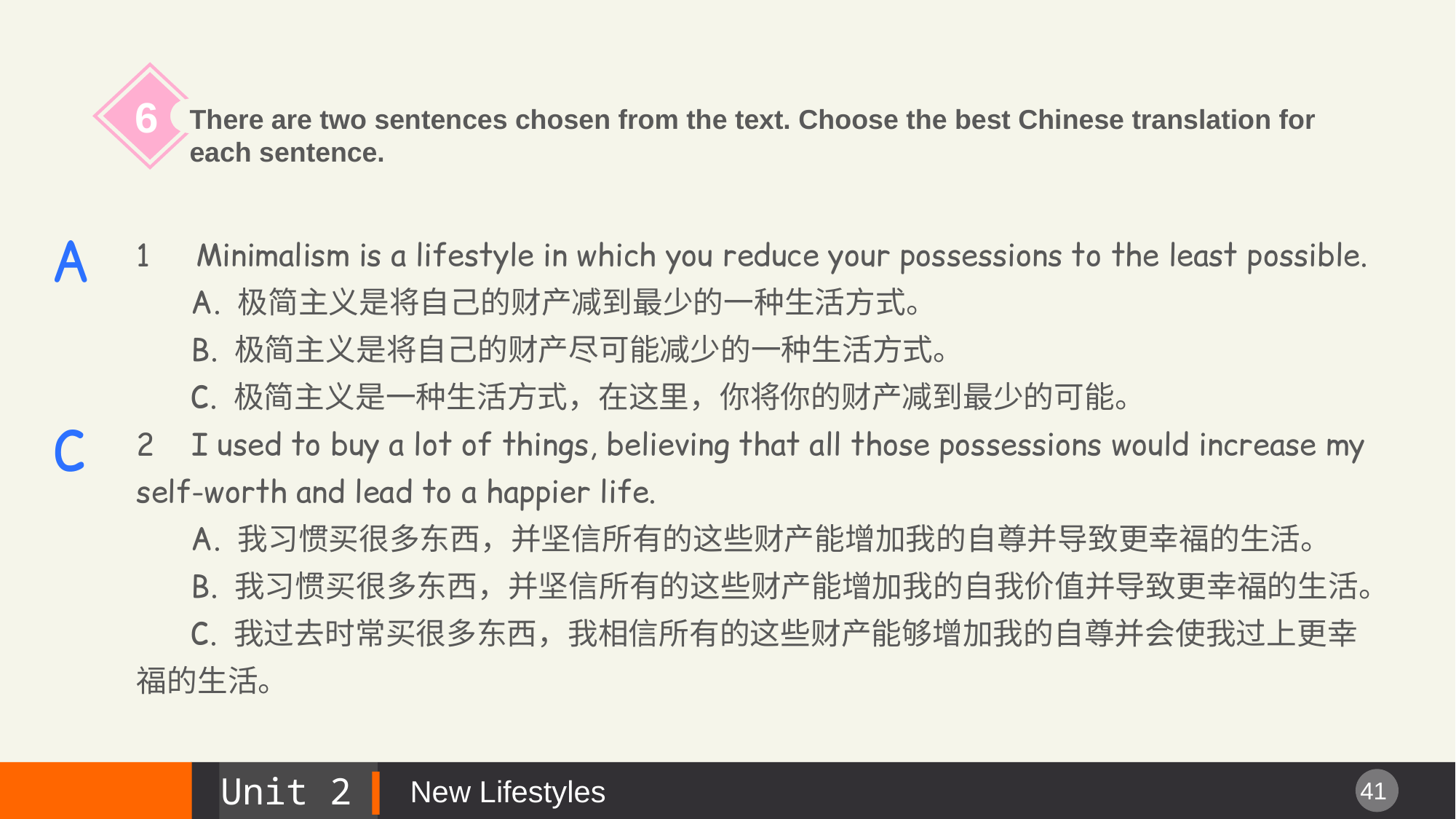

6
There are two sentences chosen from the text. Choose the best Chinese translation for each sentence.
1     Minimalism is a lifestyle in which you reduce your possessions to the least possible.
      A. 极简主义是将自己的财产减到最少的一种生活方式。
      B. 极简主义是将自己的财产尽可能减少的一种生活方式。
      C. 极简主义是一种生活方式，在这里，你将你的财产减到最少的可能。
2    I used to buy a lot of things, believing that all those possessions would increase my self-worth and lead to a happier life.
      A. 我习惯买很多东西，并坚信所有的这些财产能增加我的自尊并导致更幸福的生活。
      B. 我习惯买很多东西，并坚信所有的这些财产能增加我的自我价值并导致更幸福的生活。
      C. 我过去时常买很多东西，我相信所有的这些财产能够增加我的自尊并会使我过上更幸
福的生活。
A
C